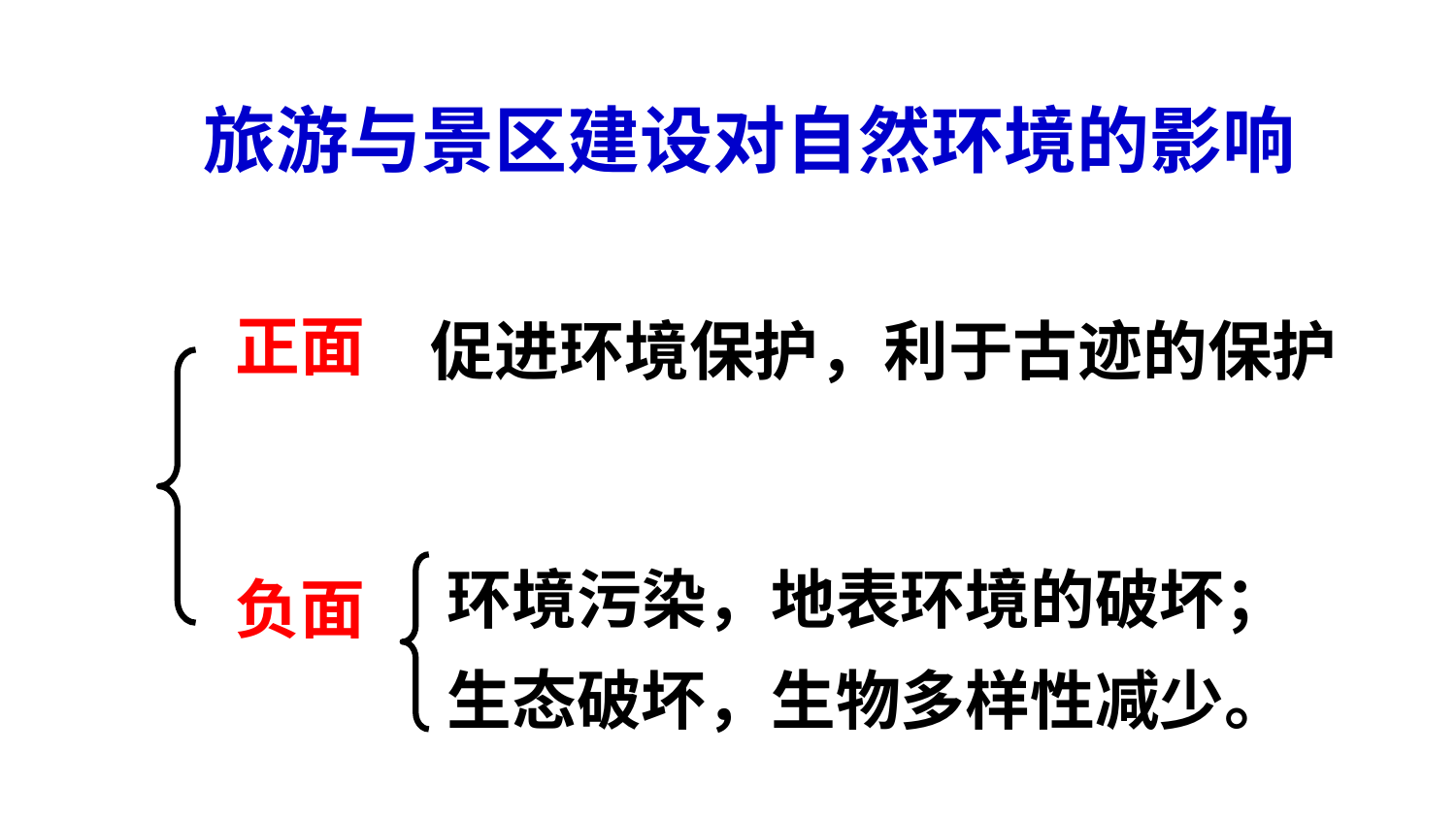

旅游与景区建设对自然环境的影响
正面
促进环境保护，利于古迹的保护

  环境污染，地表环境的破坏；
  生态破坏，生物多样性减少。

负面